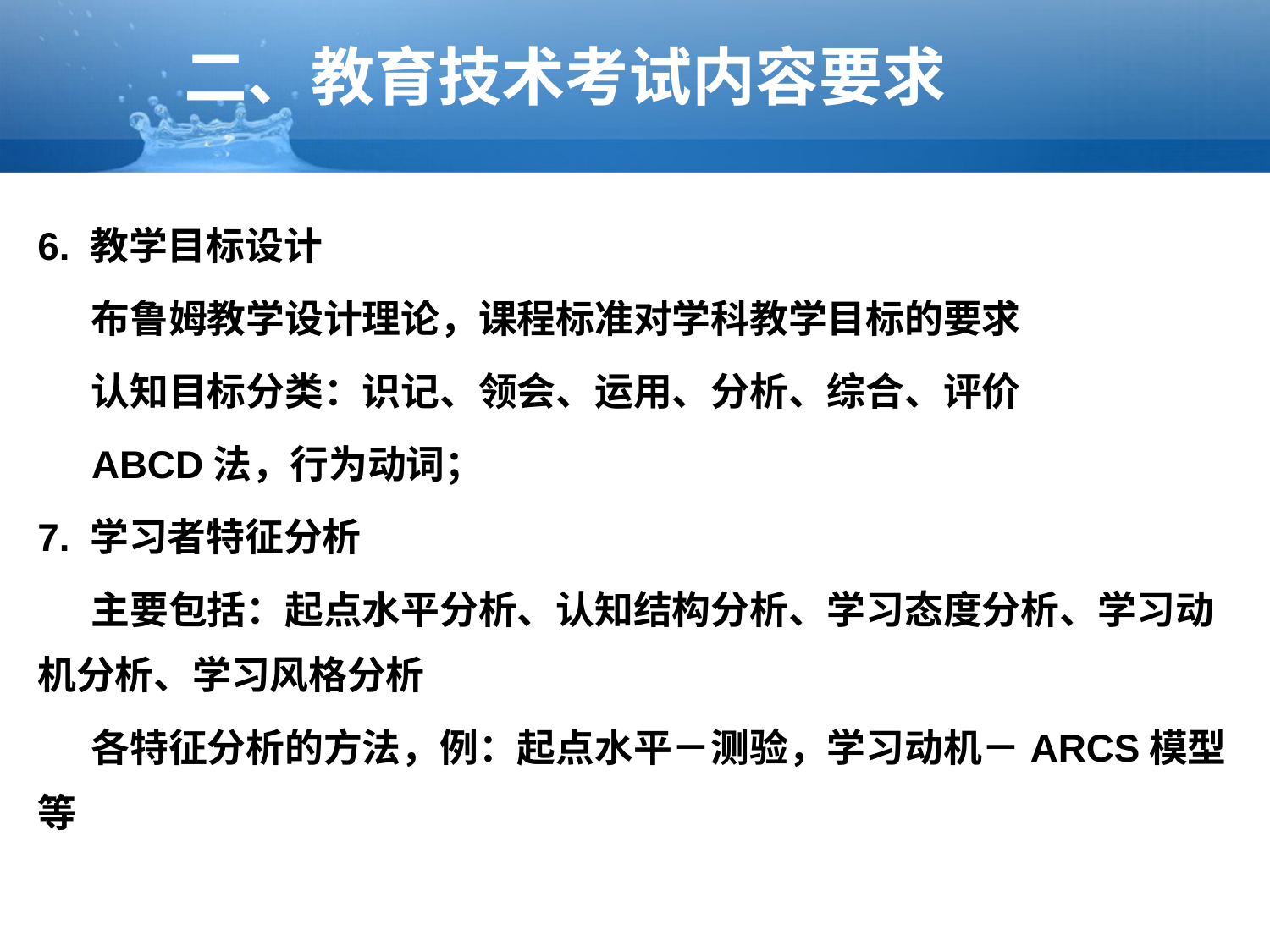

二、教育技术考试内容要求
6. 教学目标设计
     布鲁姆教学设计理论，课程标准对学科教学目标的要求
     认知目标分类：识记、领会、运用、分析、综合、评价
     ABCD法，行为动词；
7. 学习者特征分析
     主要包括：起点水平分析、认知结构分析、学习态度分析、学习动机分析、学习风格分析
     各特征分析的方法，例：起点水平－测验，学习动机－ARCS模型等